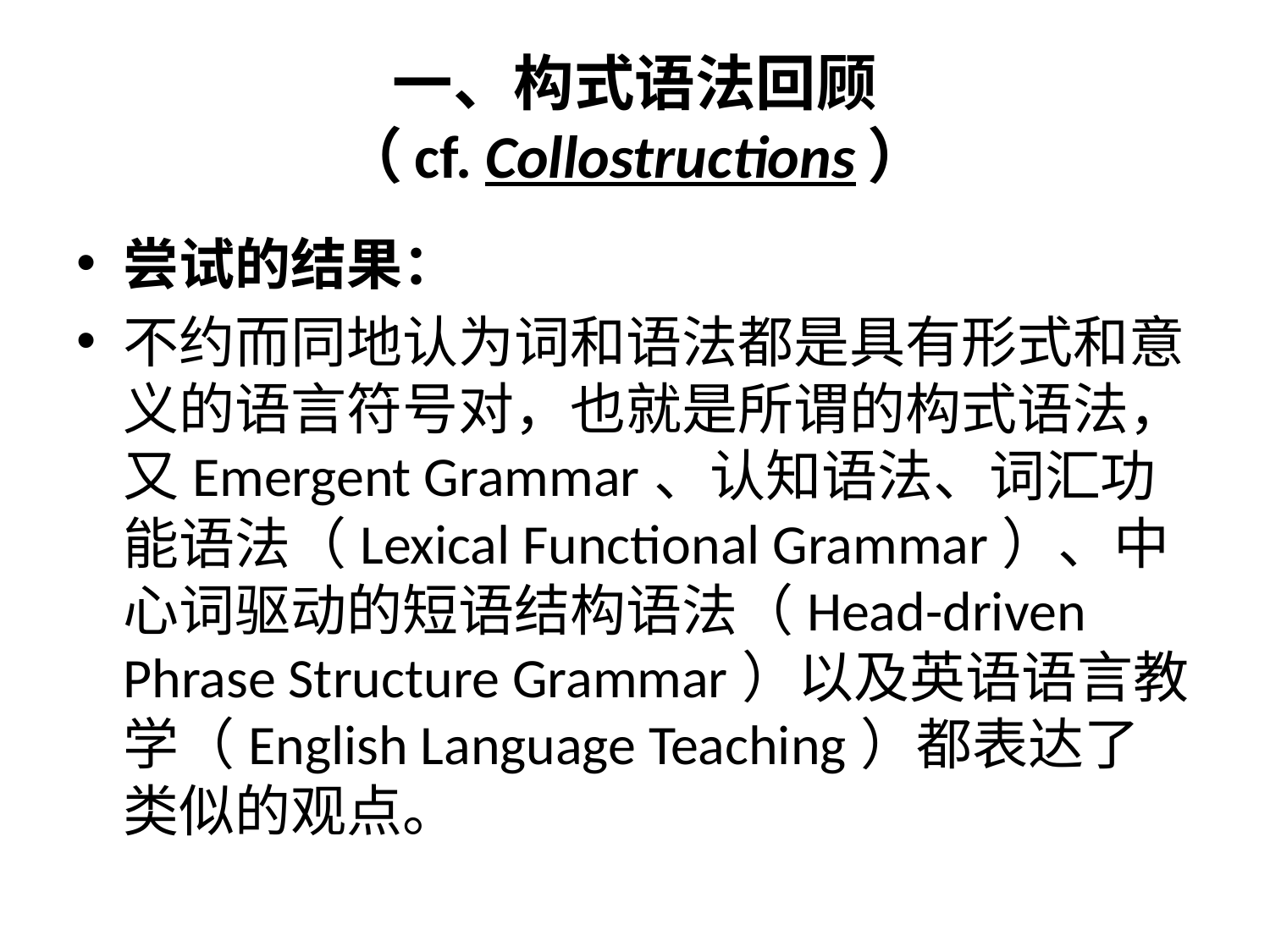

# 一、构式语法回顾 （cf. Collostructions）
尝试的结果：
不约而同地认为词和语法都是具有形式和意义的语言符号对，也就是所谓的构式语法，又Emergent Grammar、认知语法、词汇功能语法（Lexical Functional Grammar）、中心词驱动的短语结构语法（Head-driven Phrase Structure Grammar）以及英语语言教学（English Language Teaching）都表达了类似的观点。